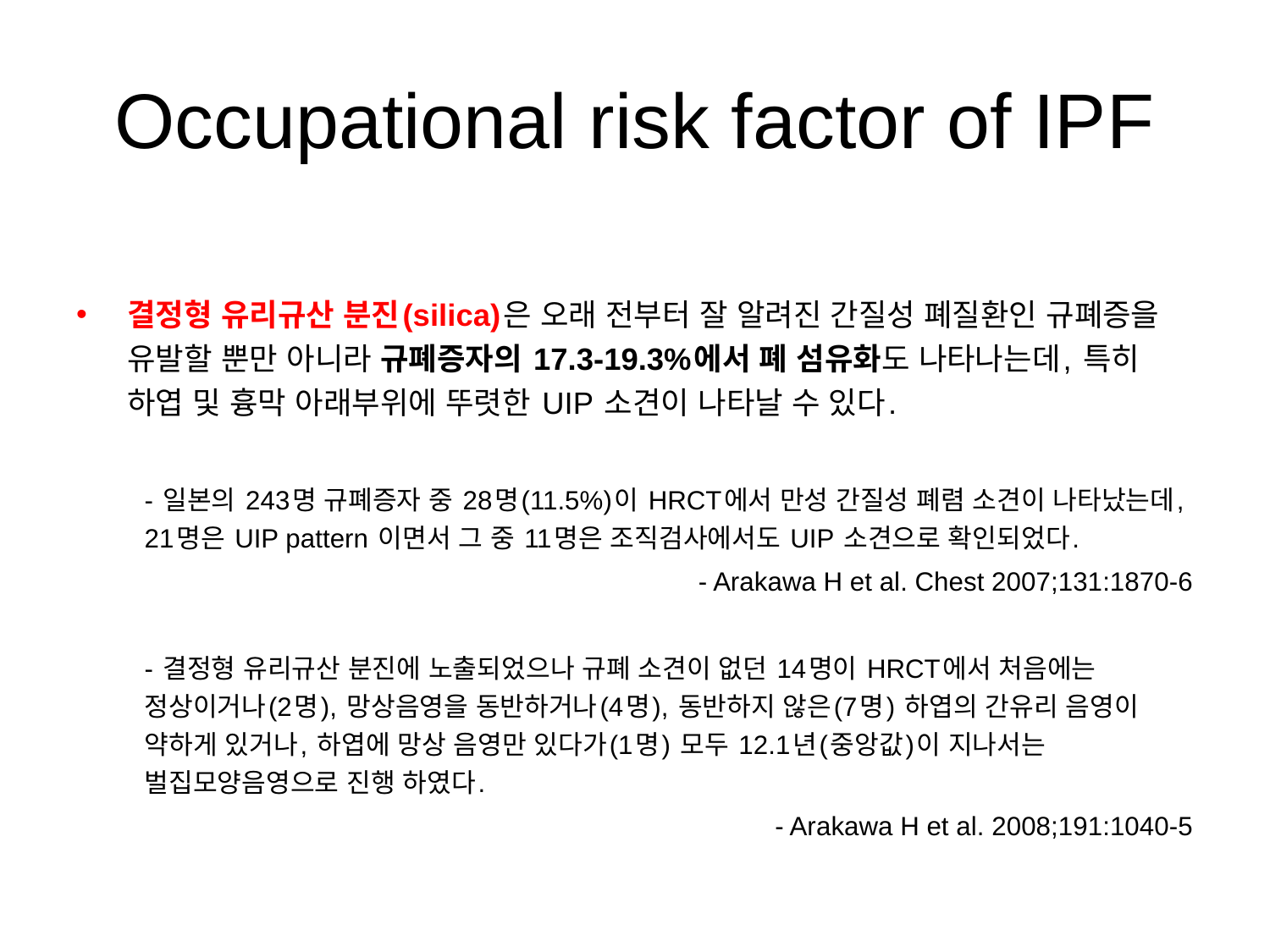

# Occupational risk factor of IPF

결정형 유리규산 분진(silica)은 오래 전부터 잘 알려진 간질성 폐질환인 규폐증을 유발할 뿐만 아니라 규폐증자의 17.3-19.3%에서 폐 섬유화도 나타나는데, 특히 하엽 및 흉막 아래부위에 뚜렷한 UIP 소견이 나타날 수 있다.

- 일본의 243명 규폐증자 중 28명(11.5%)이 HRCT에서 만성 간질성 폐렴 소견이 나타났는데, 21명은 UIP pattern 이면서 그 중 11명은 조직검사에서도 UIP 소견으로 확인되었다.
- Arakawa H et al. Chest 2007;131:1870-6

- 결정형 유리규산 분진에 노출되었으나 규폐 소견이 없던 14명이 HRCT에서 처음에는 정상이거나(2명), 망상음영을 동반하거나(4명), 동반하지 않은(7명) 하엽의 간유리 음영이 약하게 있거나, 하엽에 망상 음영만 있다가(1명) 모두 12.1년(중앙값)이 지나서는 벌집모양음영으로 진행 하였다.
- Arakawa H et al. 2008;191:1040-5